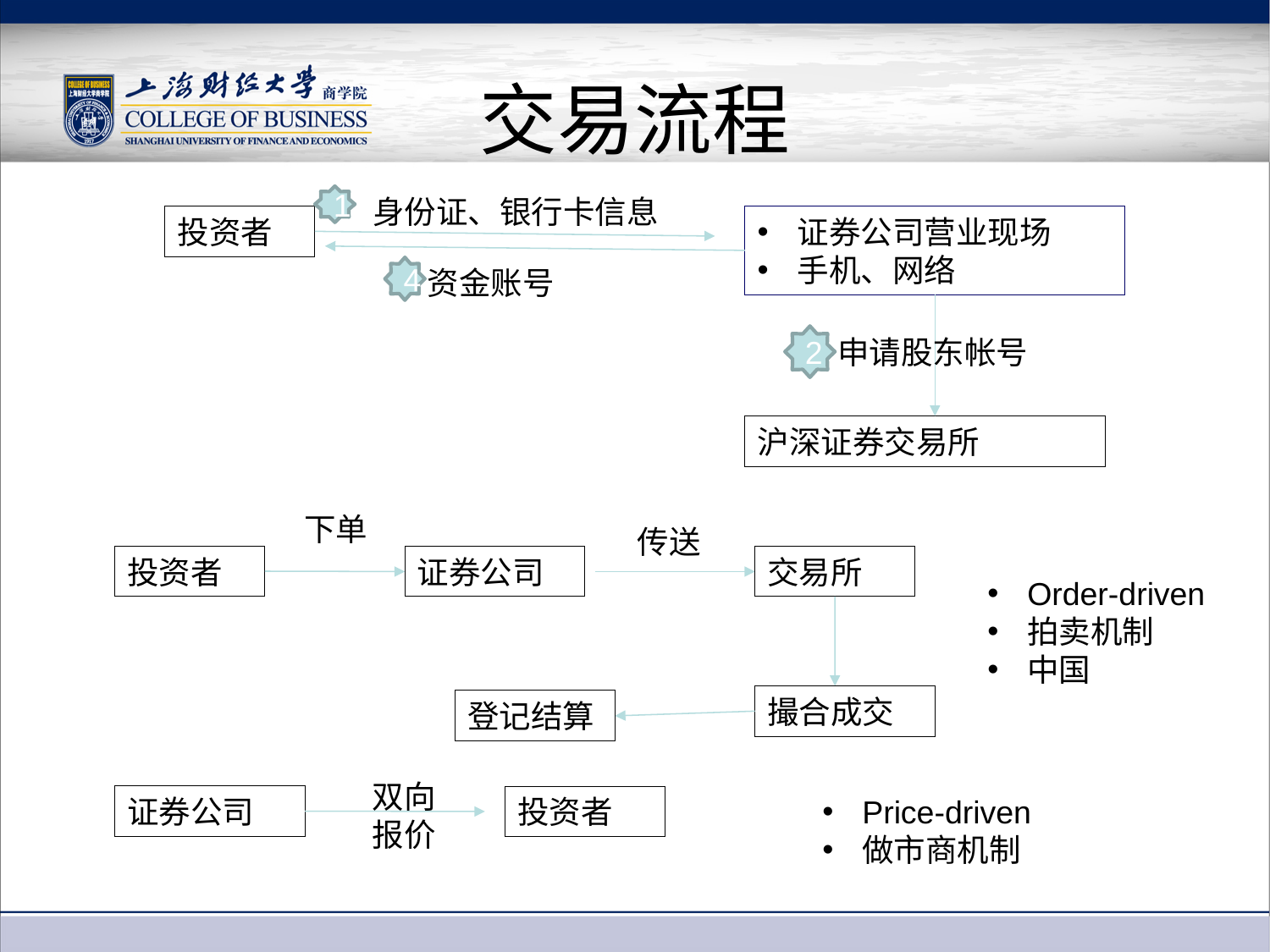

# 交易流程
1
身份证、银行卡信息
投资者
证券公司营业现场
手机、网络
4
资金账号
2
申请股东帐号
沪深证券交易所
下单
传送
投资者
证券公司
交易所
Order-driven
拍卖机制
中国
撮合成交
登记结算
双向报价
证券公司
Price-driven
做市商机制
投资者